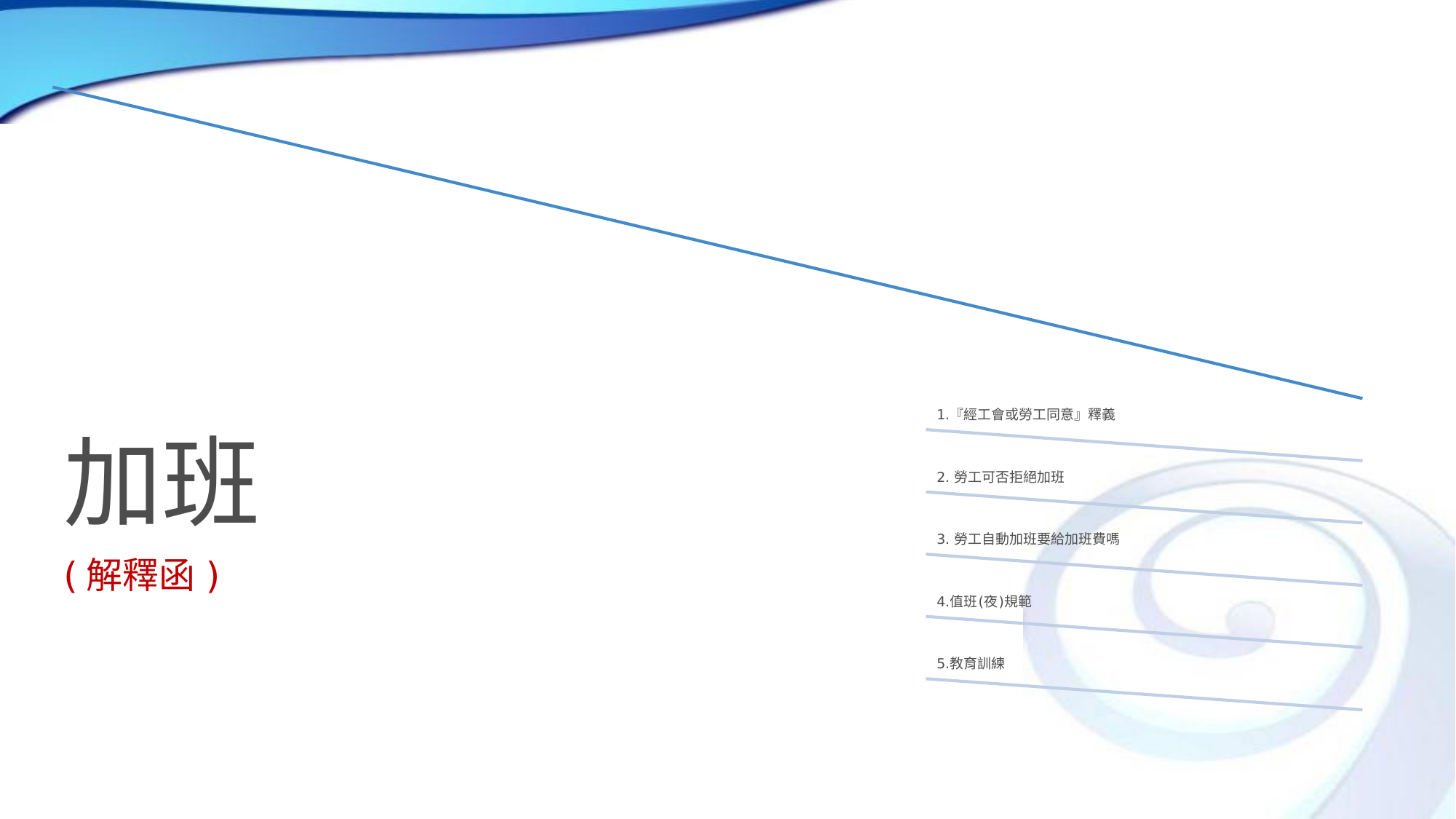

加班
(解釋函)
1.『經工會或勞工同意』釋義
2. 勞工可否拒絕加班
3. 勞工自動加班要給加班費嗎
4.值班(夜)規範
5.教育訓練